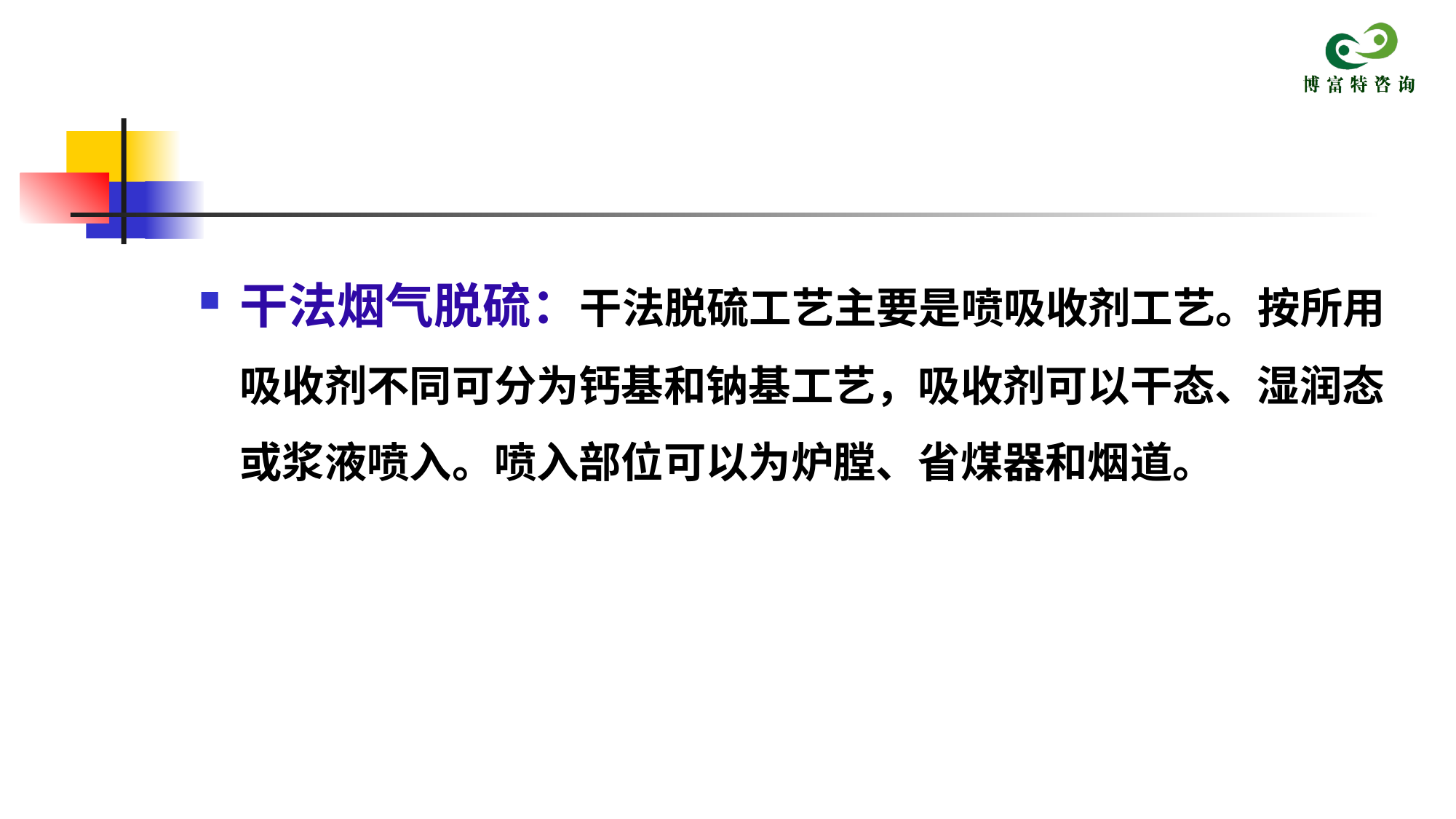

干法烟气脱硫：干法脱硫工艺主要是喷吸收剂工艺。按所用吸收剂不同可分为钙基和钠基工艺，吸收剂可以干态、湿润态或浆液喷入。喷入部位可以为炉膛、省煤器和烟道。